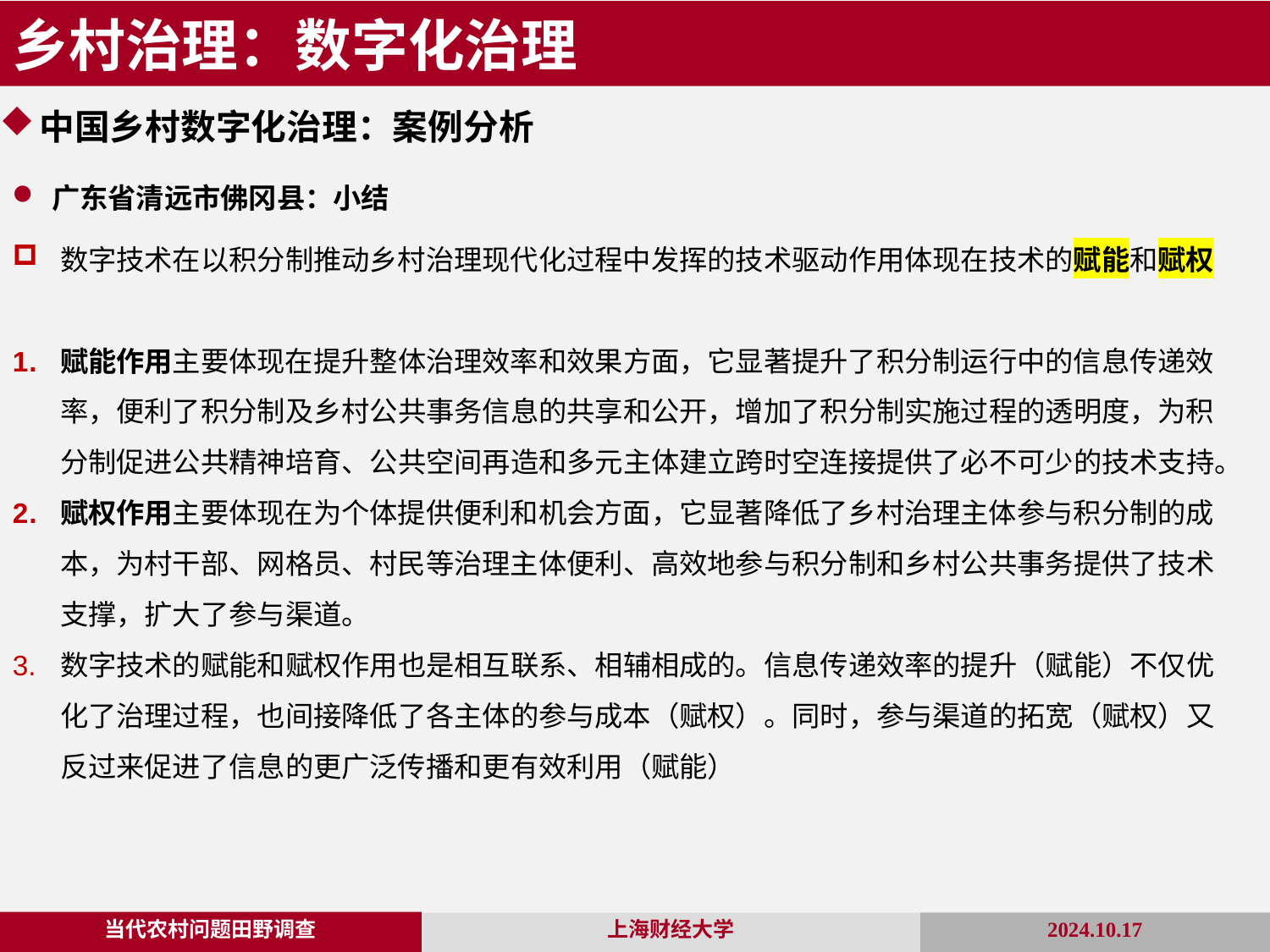

乡村治理：数字化治理
中国乡村数字化治理：案例分析
广东省清远市佛冈县：小结
数字技术在以积分制推动乡村治理现代化过程中发挥的技术驱动作用体现在技术的赋能和赋权

赋能作用主要体现在提升整体治理效率和效果方面，它显著提升了积分制运行中的信息传递效率，便利了积分制及乡村公共事务信息的共享和公开，增加了积分制实施过程的透明度，为积分制促进公共精神培育、公共空间再造和多元主体建立跨时空连接提供了必不可少的技术支持。
赋权作用主要体现在为个体提供便利和机会方面，它显著降低了乡村治理主体参与积分制的成本，为村干部、网格员、村民等治理主体便利、高效地参与积分制和乡村公共事务提供了技术支撑，扩大了参与渠道。
数字技术的赋能和赋权作用也是相互联系、相辅相成的。信息传递效率的提升（赋能）不仅优化了治理过程，也间接降低了各主体的参与成本（赋权）。同时，参与渠道的拓宽（赋权）又反过来促进了信息的更广泛传播和更有效利用（赋能）
当代农村问题田野调查
2024.10.17
上海财经大学